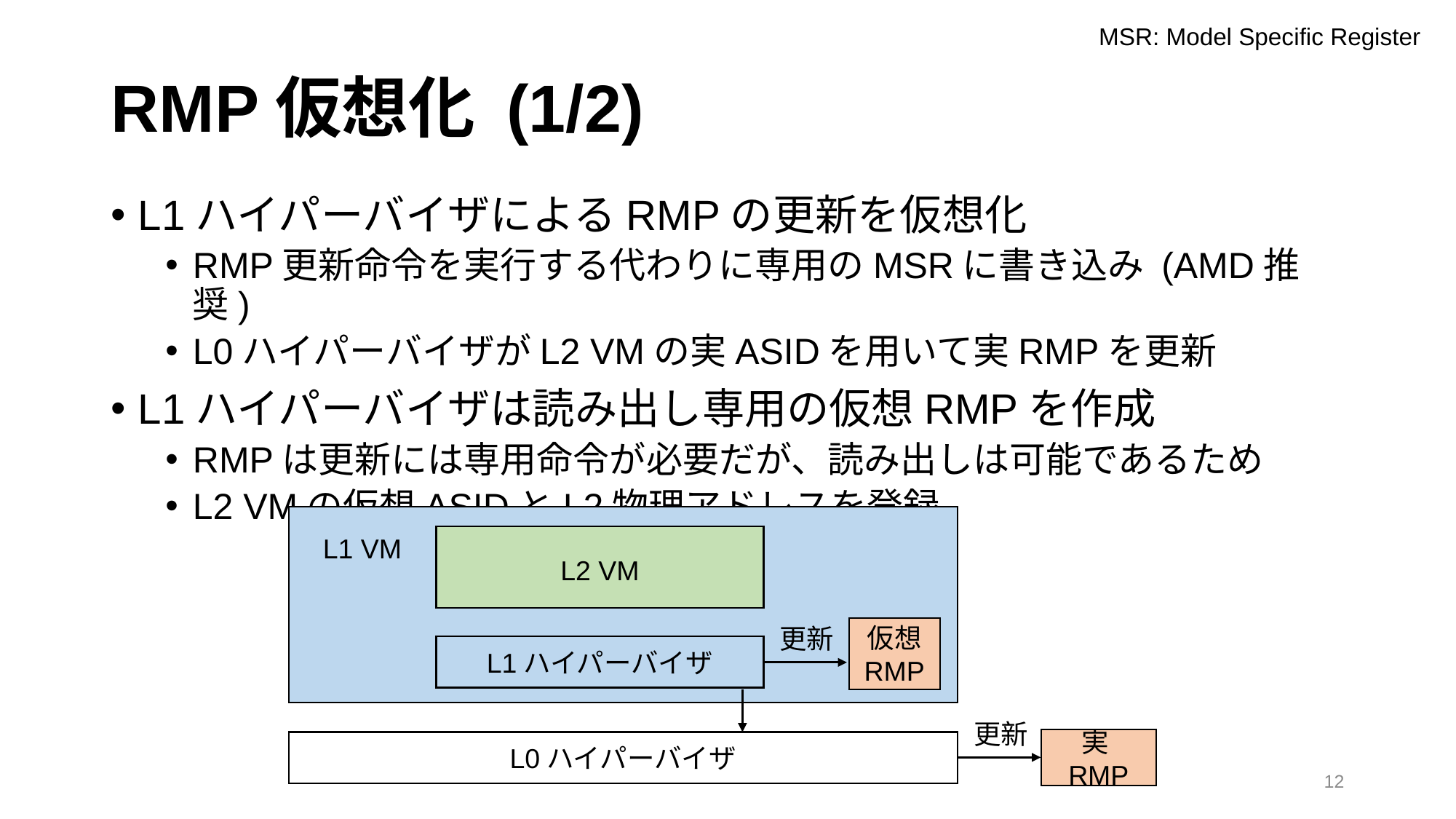

MSR: Model Specific Register
# RMP仮想化 (1/2)
L1ハイパーバイザによるRMPの更新を仮想化
RMP更新命令を実行する代わりに専用のMSRに書き込み (AMD推奨)
L0ハイパーバイザがL2 VMの実ASIDを用いて実RMPを更新
L1ハイパーバイザは読み出し専用の仮想RMPを作成
RMPは更新には専用命令が必要だが、読み出しは可能であるため
L2 VMの仮想ASIDとL2物理アドレスを登録

L1 VM

L2 VM
更新
仮想
RMP
L1ハイパーバイザ
更新
実RMP
L0ハイパーバイザ
12